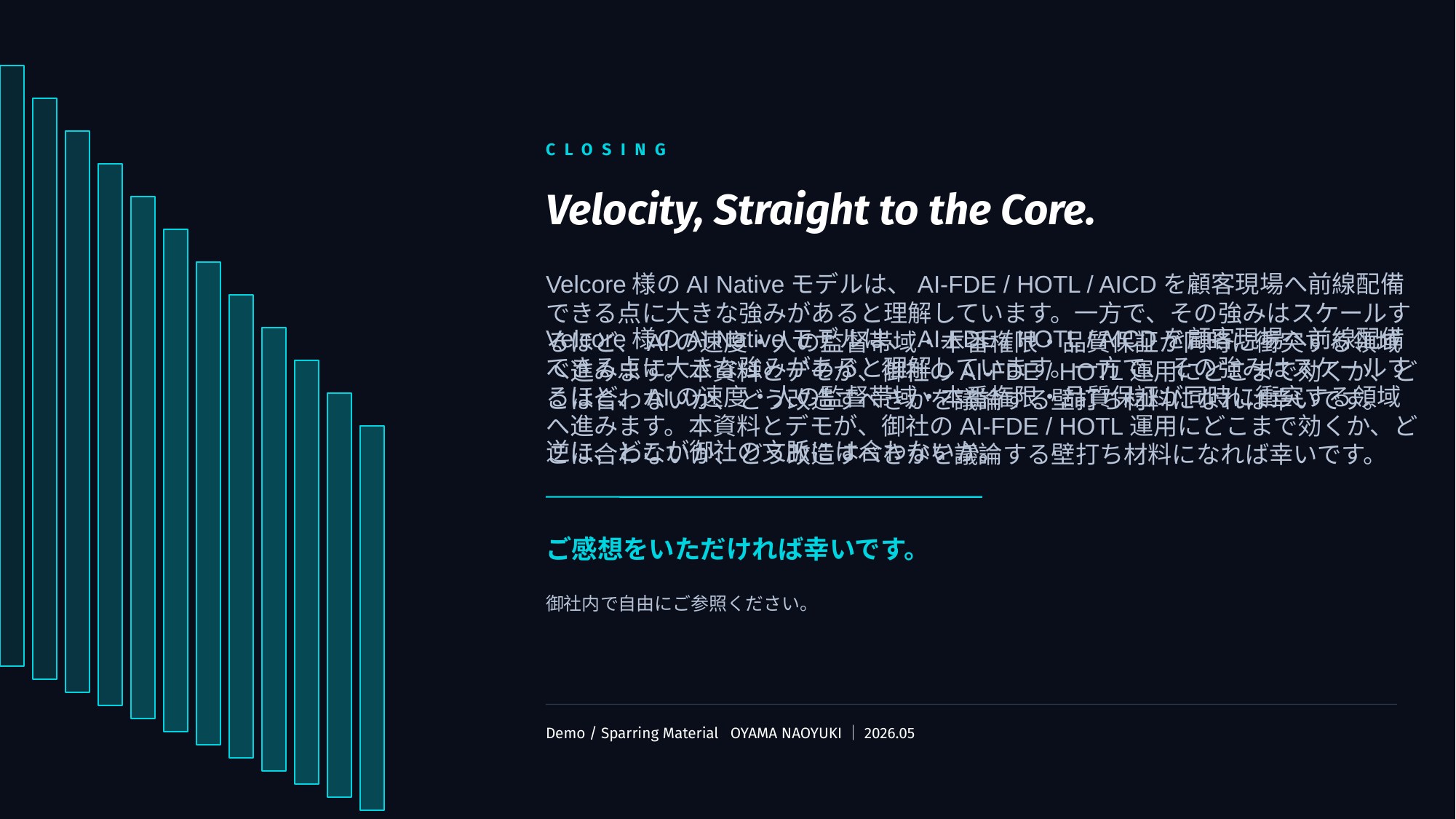

CLOSING

Velocity, Straight to the Core.

Velcore様のAI Nativeモデルは、AI-FDE / HOTL / AICDを顧客現場へ前線配備できる点に大きな強みがあると理解しています。一方で、その強みはスケールするほど、AIの速度・人の監督帯域・本番権限・品質保証が同時に衝突する領域へ進みます。本資料とデモが、御社のAI-FDE / HOTL運用にどこまで効くか、どこは合わないか、どう改造すべきかを議論する壁打ち材料になれば幸いです。

Velcore様のAI Nativeモデルは、AI-FDE / HOTL / AICDを顧客現場へ前線配備できる点に大きな強みがあると理解しています。一方で、その強みはスケールするほど、AIの速度・人の監督帯域・本番権限・品質保証が同時に衝突する領域へ進みます。本資料とデモが、御社のAI-FDE / HOTL運用にどこまで効くか、どこは合わないか、どう改造すべきかを議論する壁打ち材料になれば幸いです。

逆に、どこが御社の文脈には合わないか。

ご感想をいただければ幸いです。
御社内で自由にご参照ください。

Demo / Sparring Material   OYAMA NAOYUKI｜2026.05